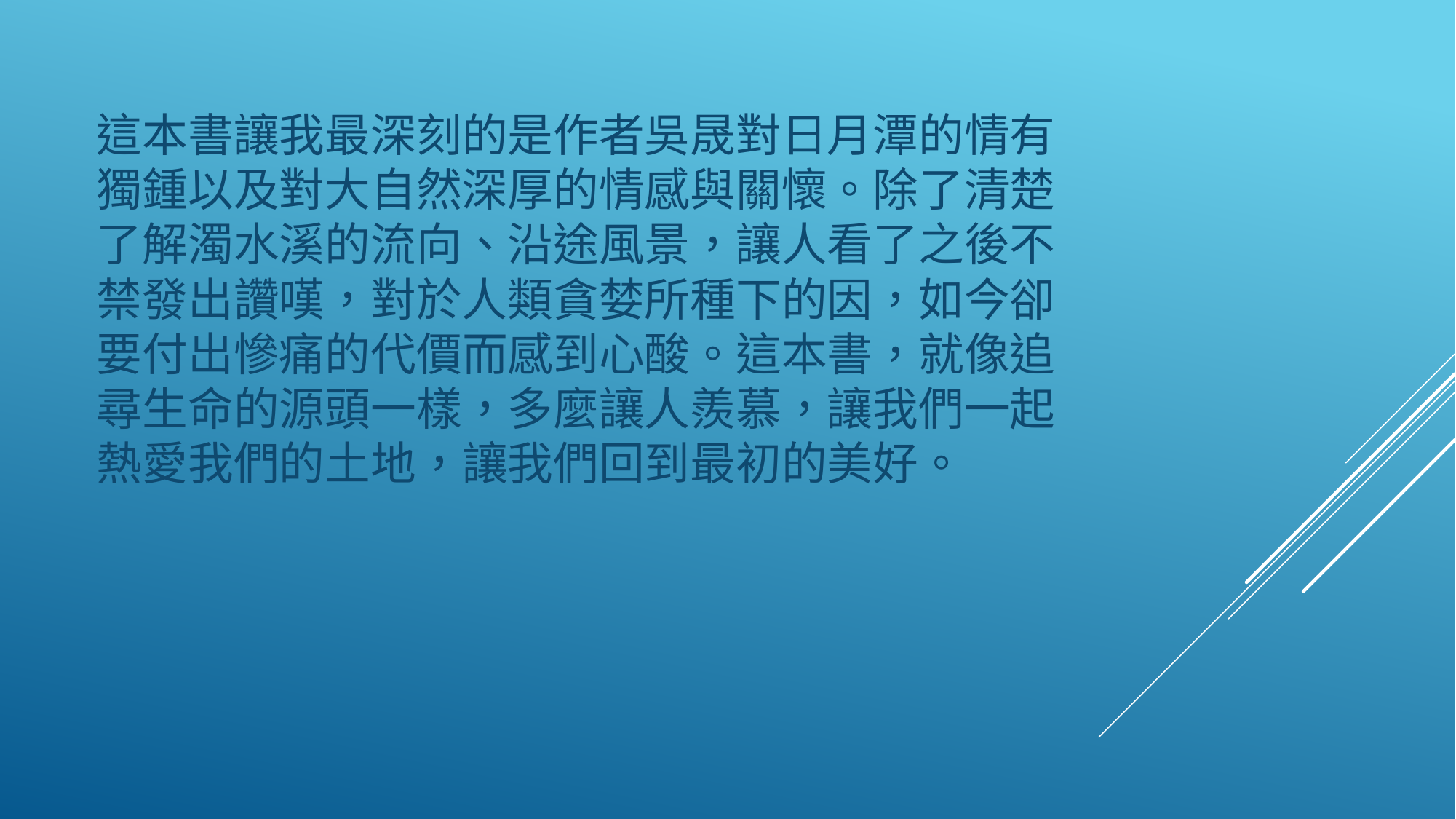

這本書讓我最深刻的是作者吳晟對日月潭的情有獨鍾以及對大自然深厚的情感與關懷。除了清楚了解濁水溪的流向、沿途風景，讓人看了之後不禁發出讚嘆，對於人類貪婪所種下的因，如今卻要付出慘痛的代價而感到心酸。這本書，就像追尋生命的源頭一樣，多麼讓人羨慕，讓我們一起熱愛我們的土地，讓我們回到最初的美好。